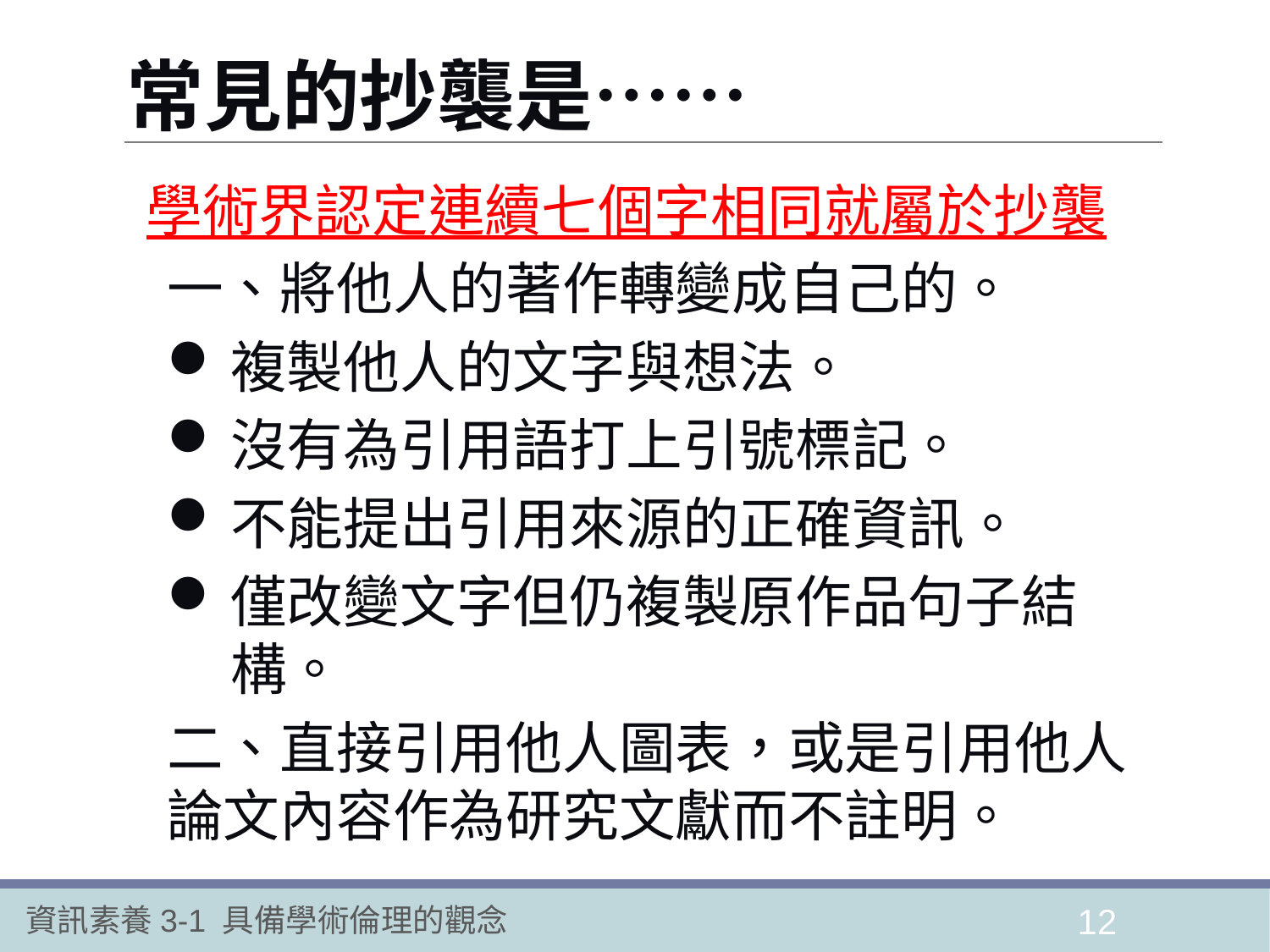

# 常見的抄襲是……
學術界認定連續七個字相同就屬於抄襲
一、將他人的著作轉變成自己的。
複製他人的文字與想法。
沒有為引用語打上引號標記。
不能提出引用來源的正確資訊。
僅改變文字但仍複製原作品句子結構。
二、直接引用他人圖表，或是引用他人論文內容作為研究文獻而不註明。